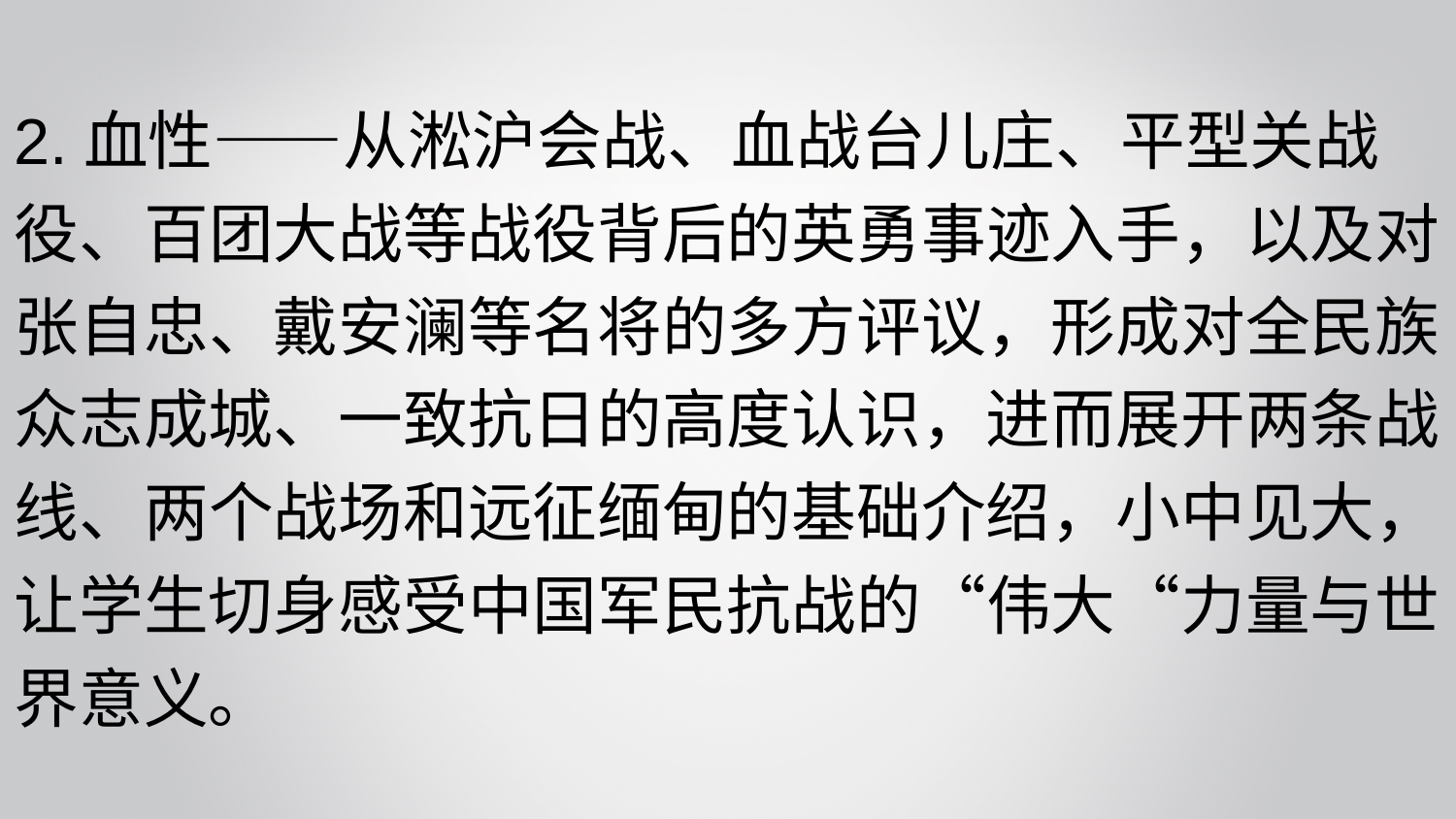

2.血性——从淞沪会战、血战台儿庄、平型关战役、百团大战等战役背后的英勇事迹入手，以及对张自忠、戴安澜等名将的多方评议，形成对全民族众志成城、一致抗日的高度认识，进而展开两条战线、两个战场和远征缅甸的基础介绍，小中见大，让学生切身感受中国军民抗战的“伟大“力量与世界意义。